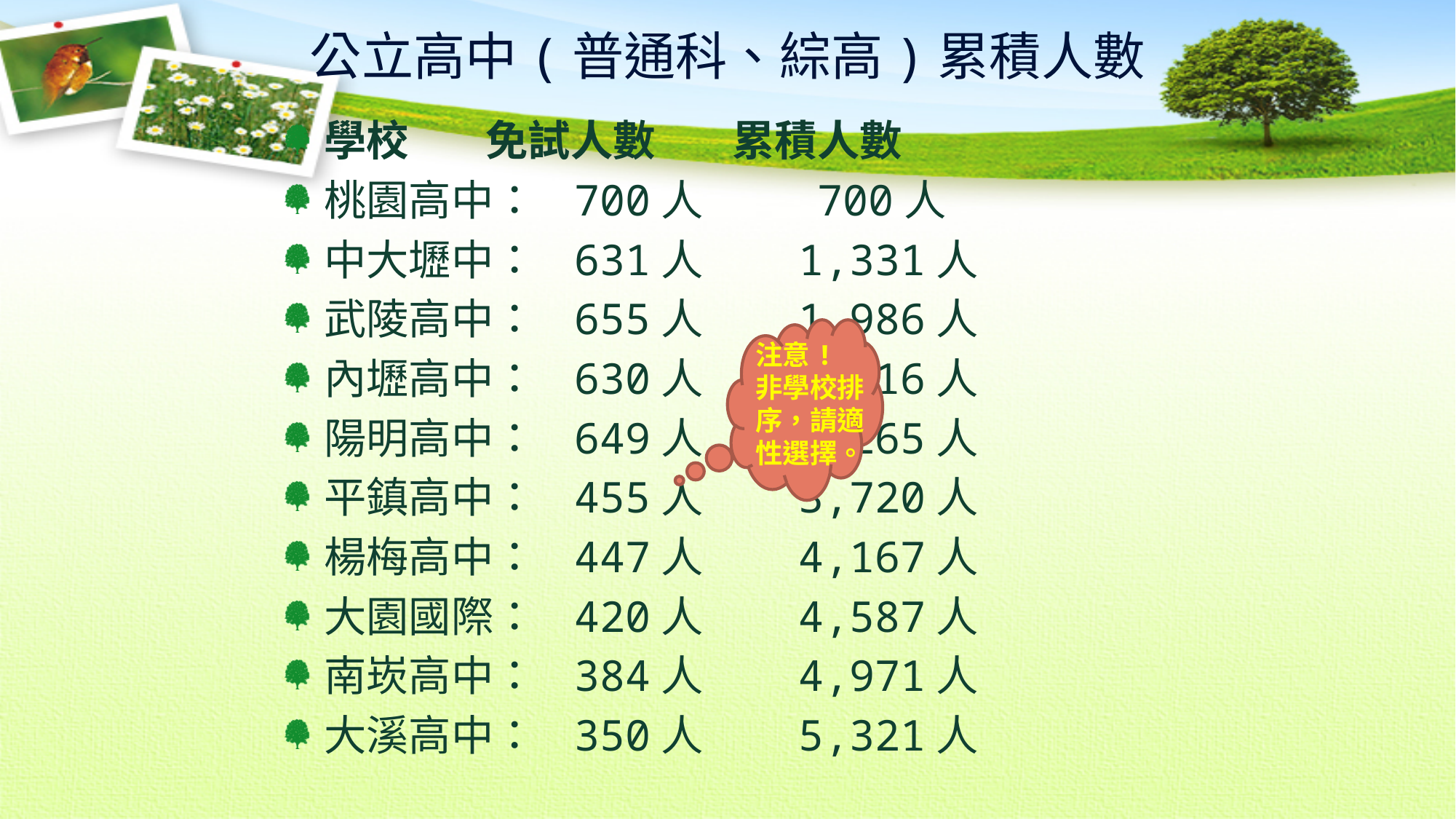

公立高中(普通科、綜高)累積人數
學校        免試人數        累積人數
桃園高中：   700人           700人
中大壢中：   631人         1,331人
武陵高中：   655人         1,986人
內壢高中：   630人         2,616人
陽明高中：   649人         3,265人
平鎮高中：   455人         3,720人
楊梅高中：   447人         4,167人
大園國際：   420人         4,587人
南崁高中：   384人         4,971人
大溪高中：   350人         5,321人

注意!
非學校排序，請適性選擇。